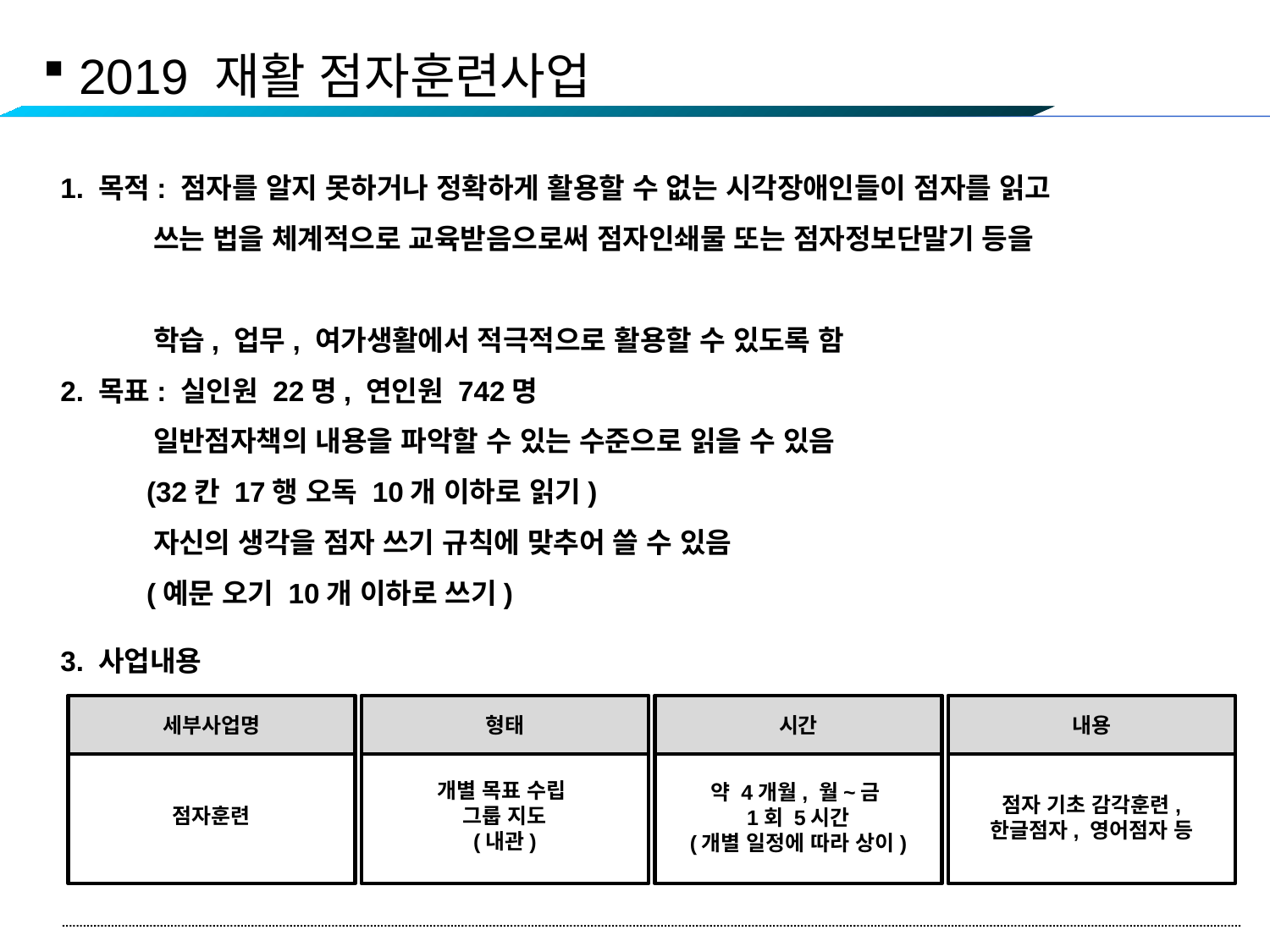

2019 재활 점자훈련사업

1. 목적: 점자를 알지 못하거나 정확하게 활용할 수 없는 시각장애인들이 점자를 읽고
           쓰는 법을 체계적으로 교육받음으로써 점자인쇄물 또는 점자정보단말기 등을
           학습, 업무, 여가생활에서 적극적으로 활용할 수 있도록 함
2. 목표: 실인원 22명, 연인원 742명
           일반점자책의 내용을 파악할 수 있는 수준으로 읽을 수 있음
           (32칸 17행 오독 10개 이하로 읽기)
           자신의 생각을 점자 쓰기 규칙에 맞추어 쓸 수 있음
           (예문 오기 10개 이하로 쓰기)
3. 사업내용
 1) 프로그램 구성

점자훈련
세부사업명

개별 목표 수립
그룹 지도
(내관)
형태

약 4개월, 월~금
1회 5시간
(개별 일정에 따라 상이)
시간

점자 기초 감각훈련, 한글점자, 영어점자 등
내용